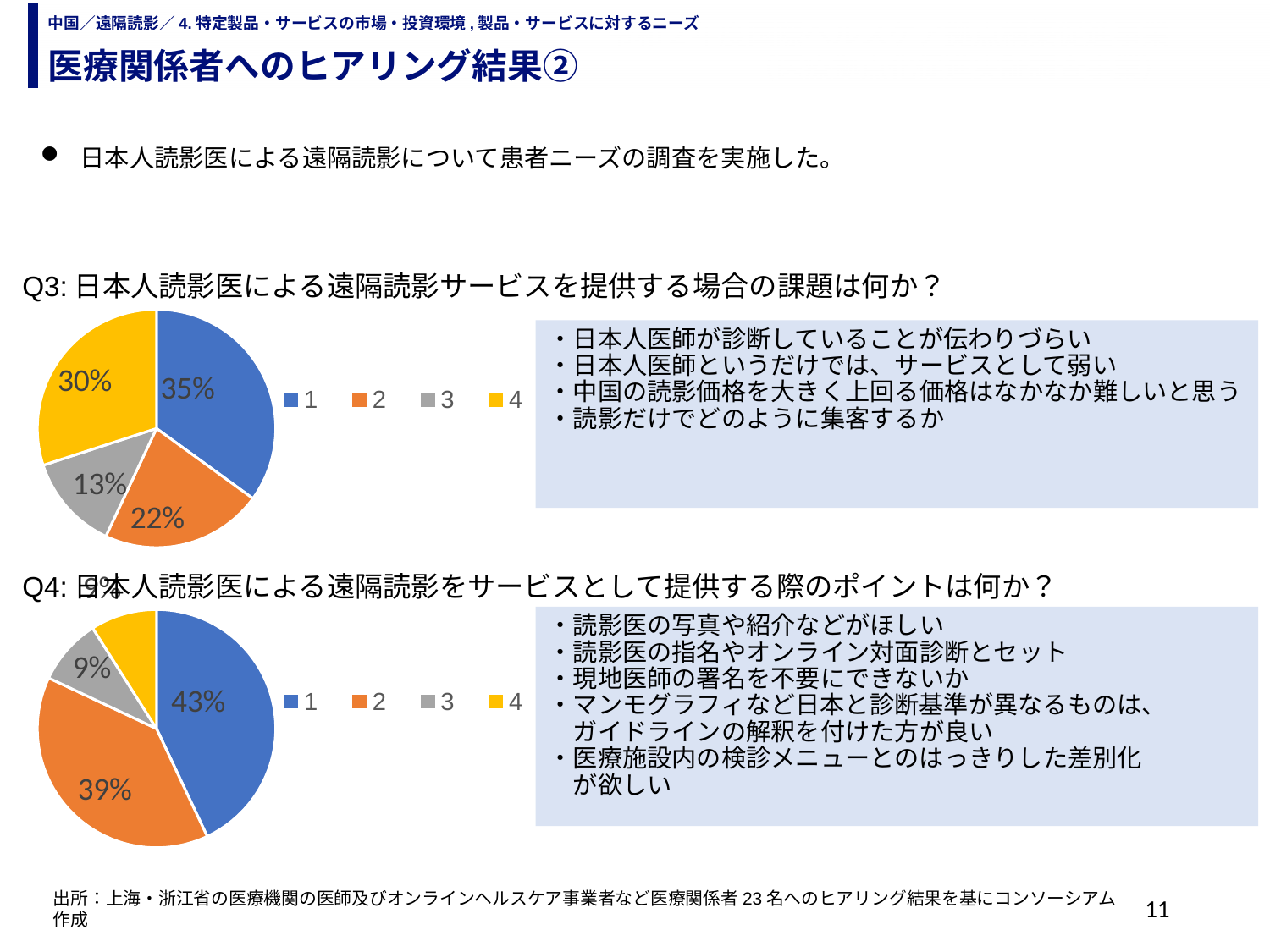

医療関係者へのヒアリング結果②
中国／遠隔読影／4.特定製品・サービスの市場・投資環境,製品・サービスに対するニーズ
日本人読影医による遠隔読影について患者ニーズの調査を実施した。

### Chart

| Category |  |
|---|---|
Q3:日本人読影医による遠隔読影サービスを提供する場合の課題は何か？
・日本人医師が診断していることが伝わりづらい
・日本人医師というだけでは、サービスとして弱い
・中国の読影価格を大きく上回る価格はなかなか難しいと思う
・読影だけでどのように集客するか

### Chart

| Category |  |
|---|---|
Q4:日本人読影医による遠隔読影をサービスとして提供する際のポイントは何か？
・読影医の写真や紹介などがほしい
・読影医の指名やオンライン対面診断とセット
・現地医師の署名を不要にできないか
・マンモグラフィなど日本と診断基準が異なるものは、
　ガイドラインの解釈を付けた方が良い
・医療施設内の検診メニューとのはっきりした差別化
　が欲しい
出所：上海・浙江省の医療機関の医師及びオンラインヘルスケア事業者など医療関係者23名へのヒアリング結果を基にコンソーシアム作成
11